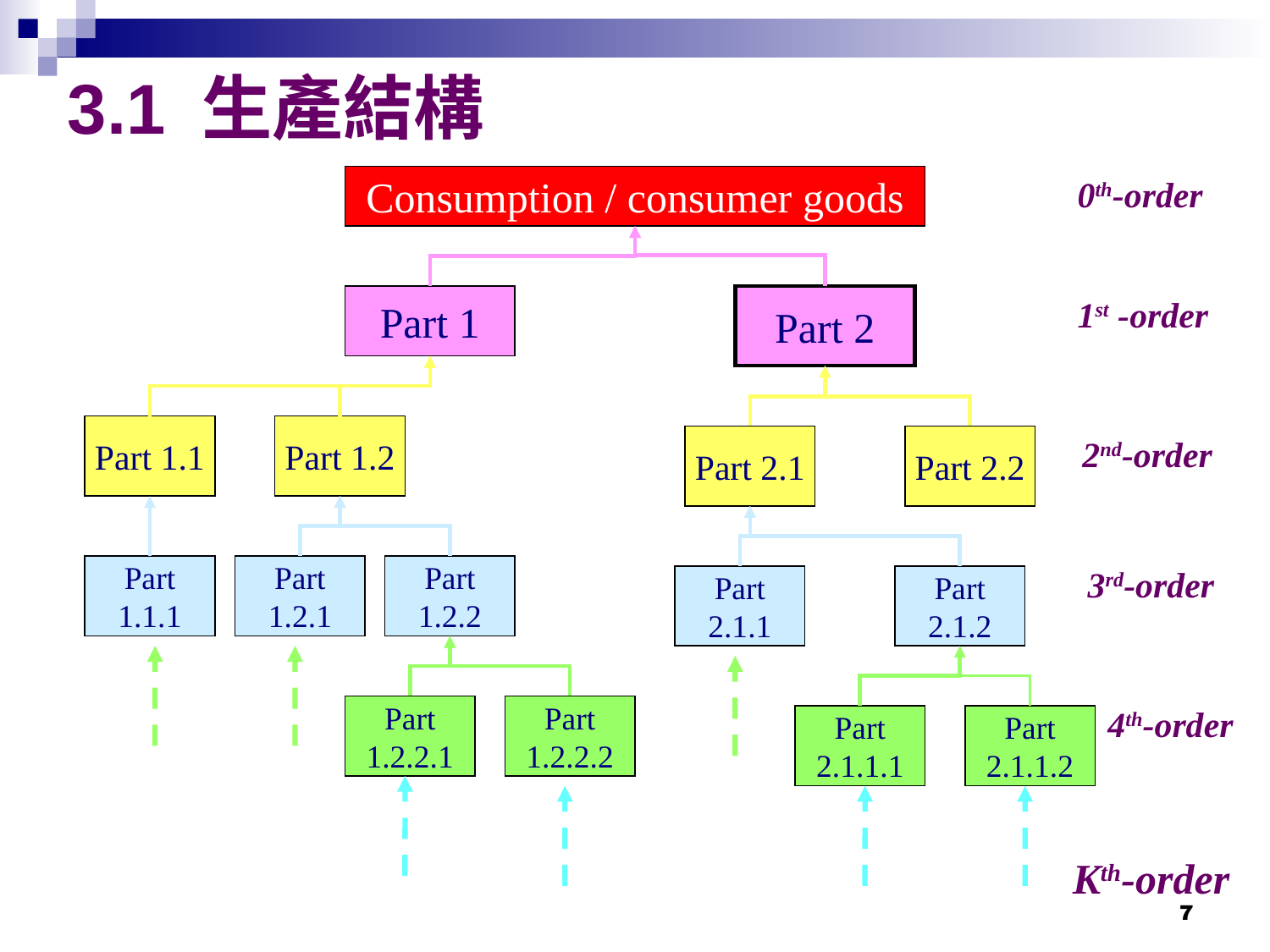

# 3.1 生產結構
Consumption / consumer goods
0th-order
Part 1
Part 2
1st -order
Part 1.1
Part 1.2
Part 2.1
Part 2.2
2nd-order
Part
1.1.1
Part
1.2.1
Part
1.2.2
3rd-order
Part
2.1.1
Part
2.1.2

Part
1.2.2.1
Part
1.2.2.2
4th-order
Part
2.1.1.1
Part
2.1.1.2

Kth-order
7